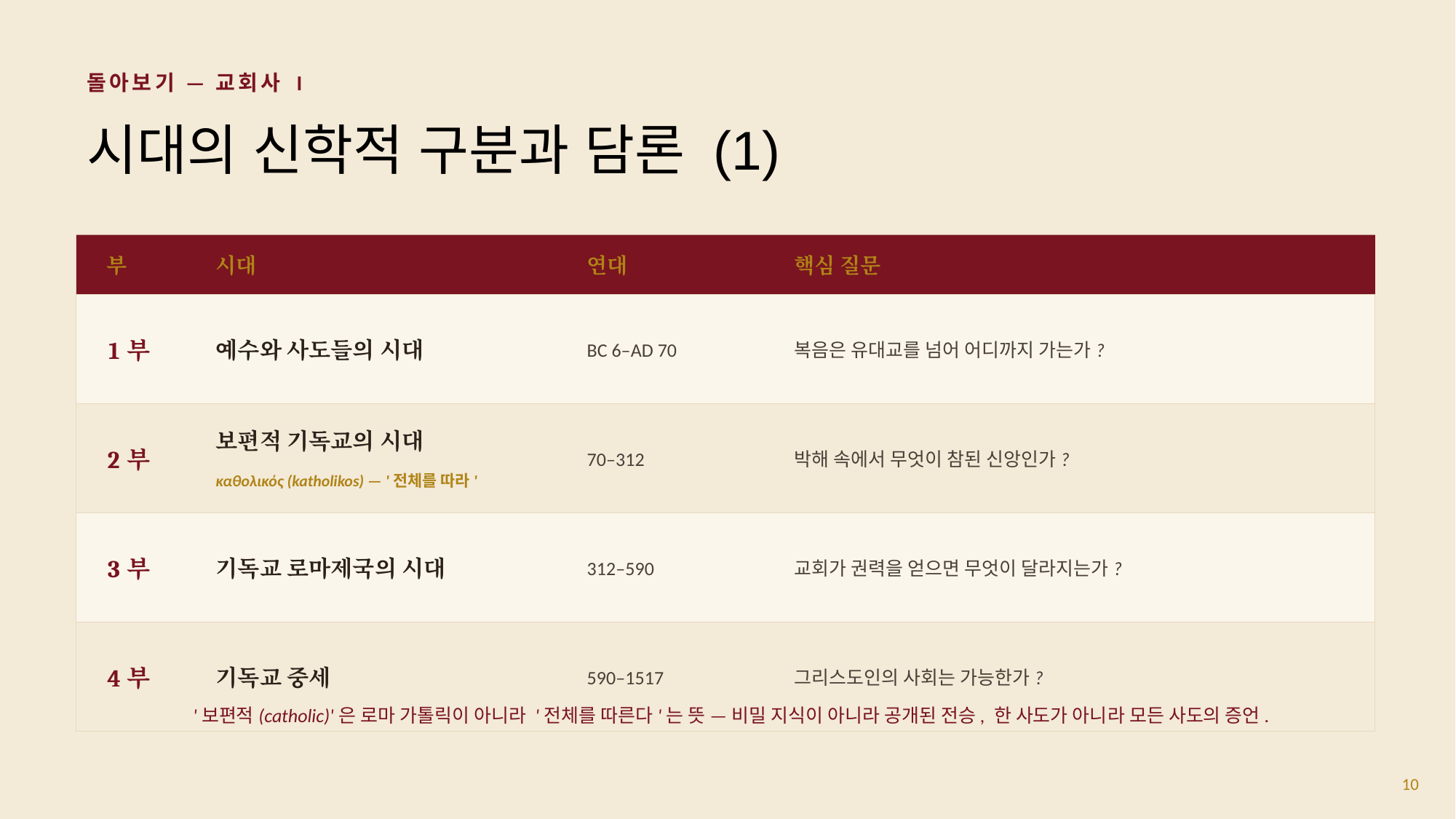

돌아보기 — 교회사 I
시대의 신학적 구분과 담론 (1)

부
시대
연대
핵심 질문

1부
예수와 사도들의 시대
BC 6–AD 70
복음은 유대교를 넘어 어디까지 가는가?

2부
70–312
박해 속에서 무엇이 참된 신앙인가?
보편적 기독교의 시대
καθολικός (katholikos) — '전체를 따라'

3부
기독교 로마제국의 시대
312–590
교회가 권력을 얻으면 무엇이 달라지는가?

4부
기독교 중세
590–1517
그리스도인의 사회는 가능한가?
'보편적(catholic)'은 로마 가톨릭이 아니라 '전체를 따른다'는 뜻 — 비밀 지식이 아니라 공개된 전승, 한 사도가 아니라 모든 사도의 증언.
10